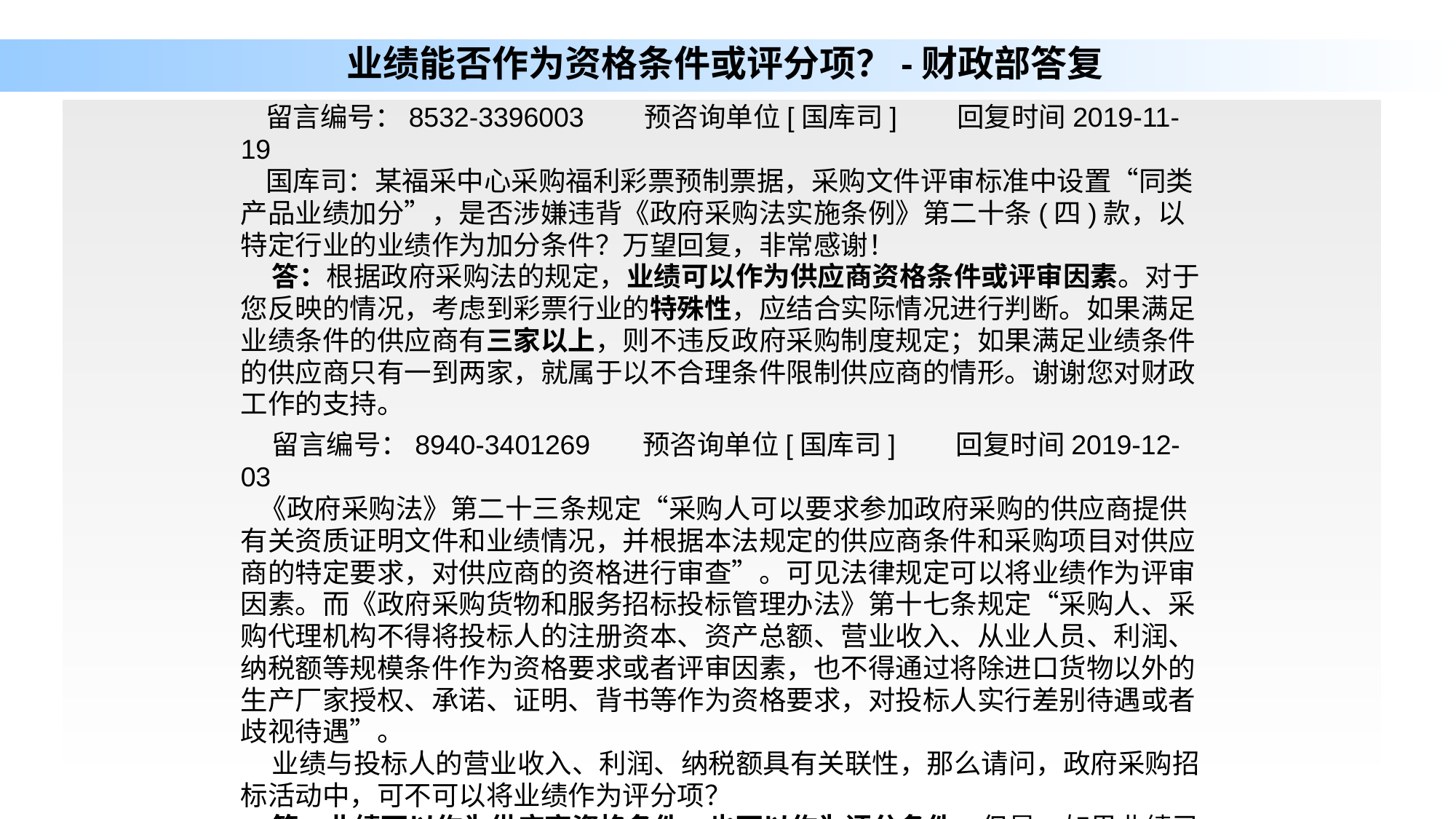

# 业绩能否作为资格条件或评分项？-财政部答复
   留言编号：8532-3396003       预咨询单位[国库司]       回复时间2019-11-19
   国库司：某福采中心采购福利彩票预制票据，采购文件评审标准中设置“同类产品业绩加分”，是否涉嫌违背《政府采购法实施条例》第二十条(四)款，以特定行业的业绩作为加分条件？万望回复，非常感谢！
    答：根据政府采购法的规定，业绩可以作为供应商资格条件或评审因素。对于您反映的情况，考虑到彩票行业的特殊性，应结合实际情况进行判断。如果满足业绩条件的供应商有三家以上，则不违反政府采购制度规定；如果满足业绩条件的供应商只有一到两家，就属于以不合理条件限制供应商的情形。谢谢您对财政工作的支持。
    留言编号：8940-3401269      预咨询单位[国库司]       回复时间2019-12-03
  《政府采购法》第二十三条规定“采购人可以要求参加政府采购的供应商提供有关资质证明文件和业绩情况，并根据本法规定的供应商条件和采购项目对供应商的特定要求，对供应商的资格进行审查”。可见法律规定可以将业绩作为评审因素。而《政府采购货物和服务招标投标管理办法》第十七条规定“采购人、采购代理机构不得将投标人的注册资本、资产总额、营业收入、从业人员、利润、纳税额等规模条件作为资格要求或者评审因素，也不得通过将除进口货物以外的生产厂家授权、承诺、证明、背书等作为资格要求，对投标人实行差别待遇或者歧视待遇”。
    业绩与投标人的营业收入、利润、纳税额具有关联性，那么请问，政府采购招标活动中，可不可以将业绩作为评分项？
    答：业绩可以作为供应商资格条件，也可以作为评分条件。但是，如果业绩已经作为资格条件，就不能再作为评分条件。谢谢您对财政工作的支持。